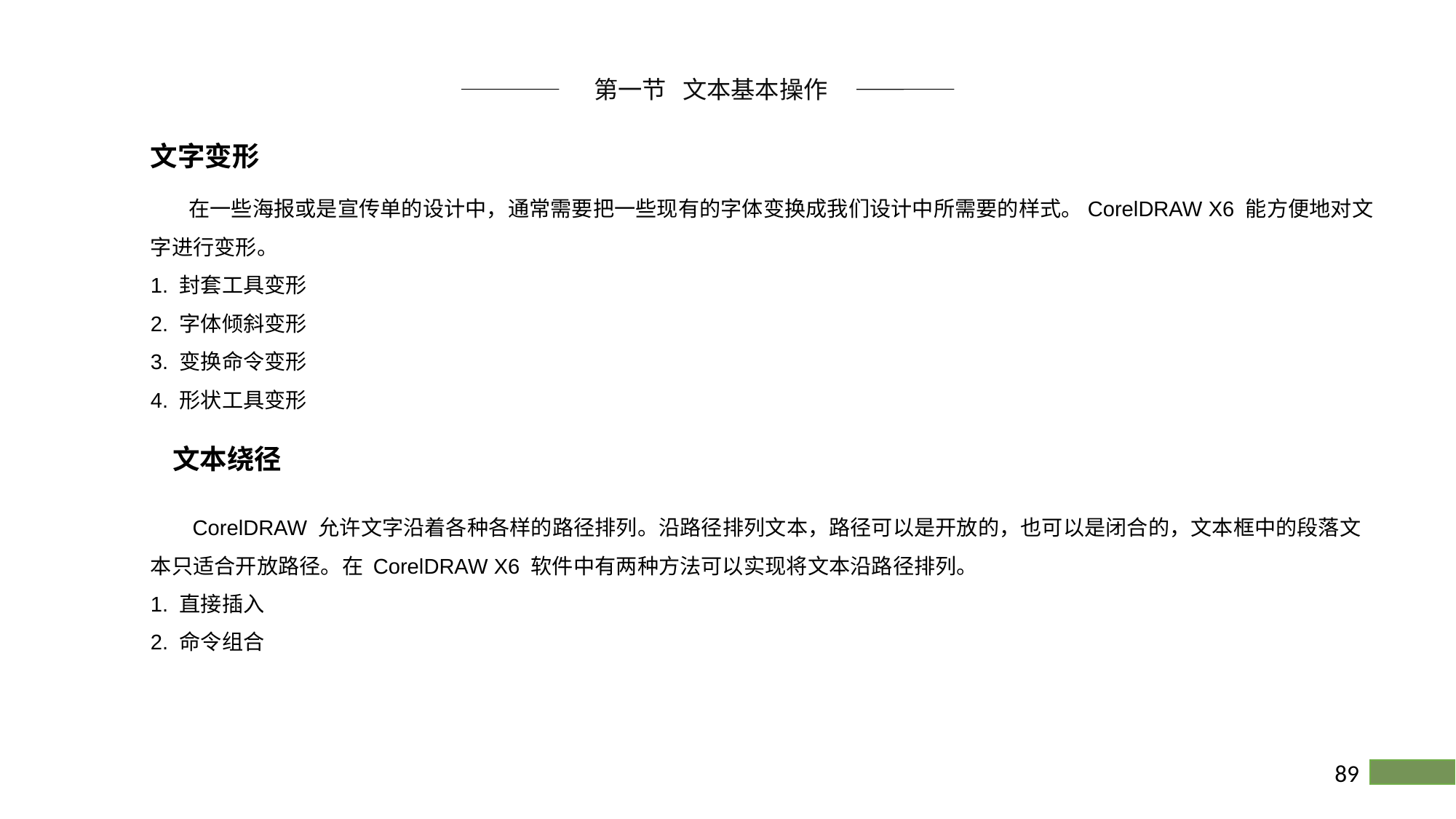

第一节   文本基本操作
文字变形
       在一些海报或是宣传单的设计中，通常需要把一些现有的字体变换成我们设计中所需要的样式。CorelDRAW X6 能方便地对文字进行变形。
1. 封套工具变形
2. 字体倾斜变形
3. 变换命令变形
4. 形状工具变形

文本绕径
       CorelDRAW 允许文字沿着各种各样的路径排列。沿路径排列文本，路径可以是开放的，也可以是闭合的，文本框中的段落文本只适合开放路径。在 CorelDRAW X6 软件中有两种方法可以实现将文本沿路径排列。
1. 直接插入
2. 命令组合

89